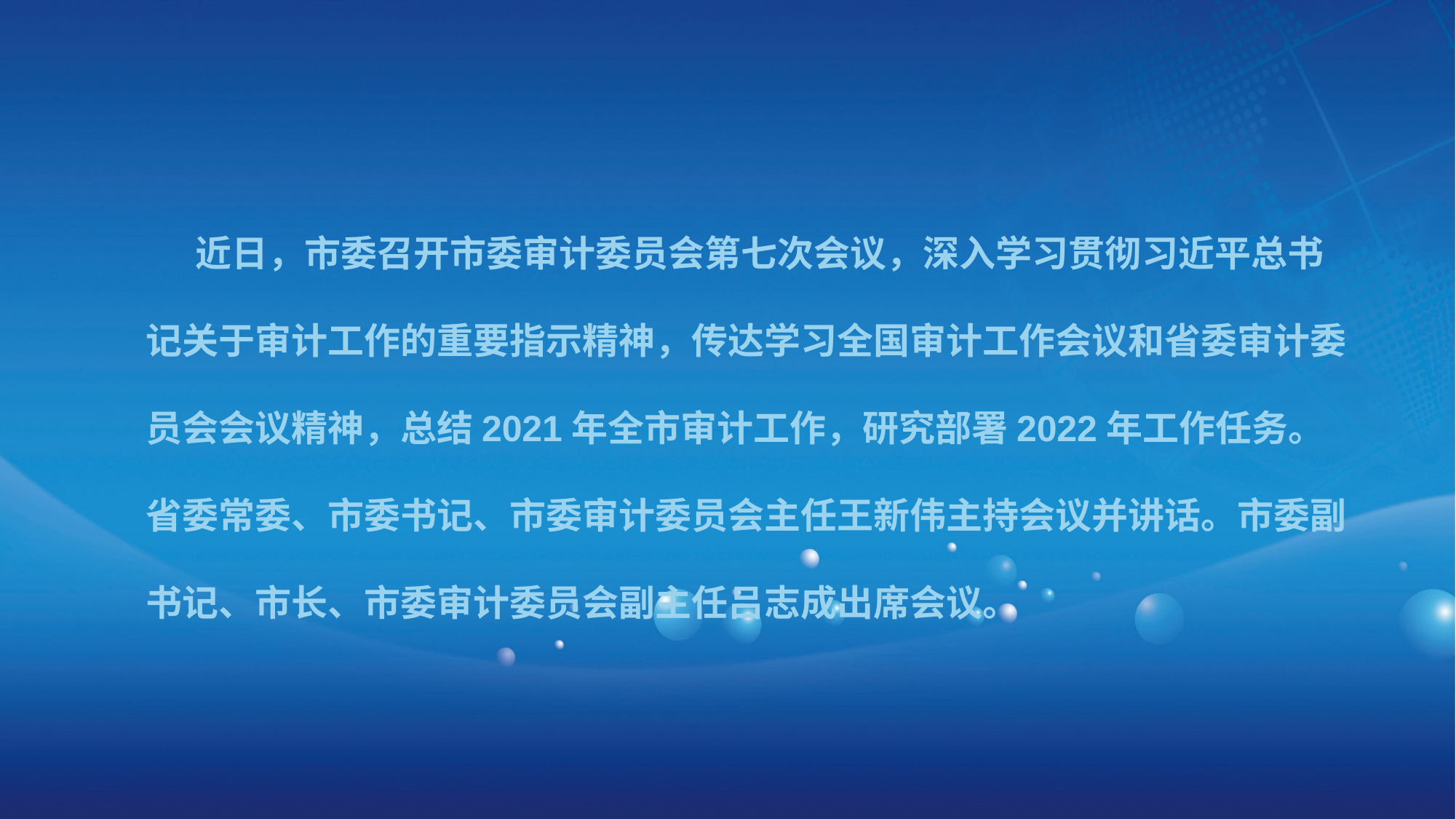

近日，市委召开市委审计委员会第七次会议，深入学习贯彻习近平总书记关于审计工作的重要指示精神，传达学习全国审计工作会议和省委审计委员会会议精神，总结2021年全市审计工作，研究部署2022年工作任务。省委常委、市委书记、市委审计委员会主任王新伟主持会议并讲话。市委副书记、市长、市委审计委员会副主任吕志成出席会议。